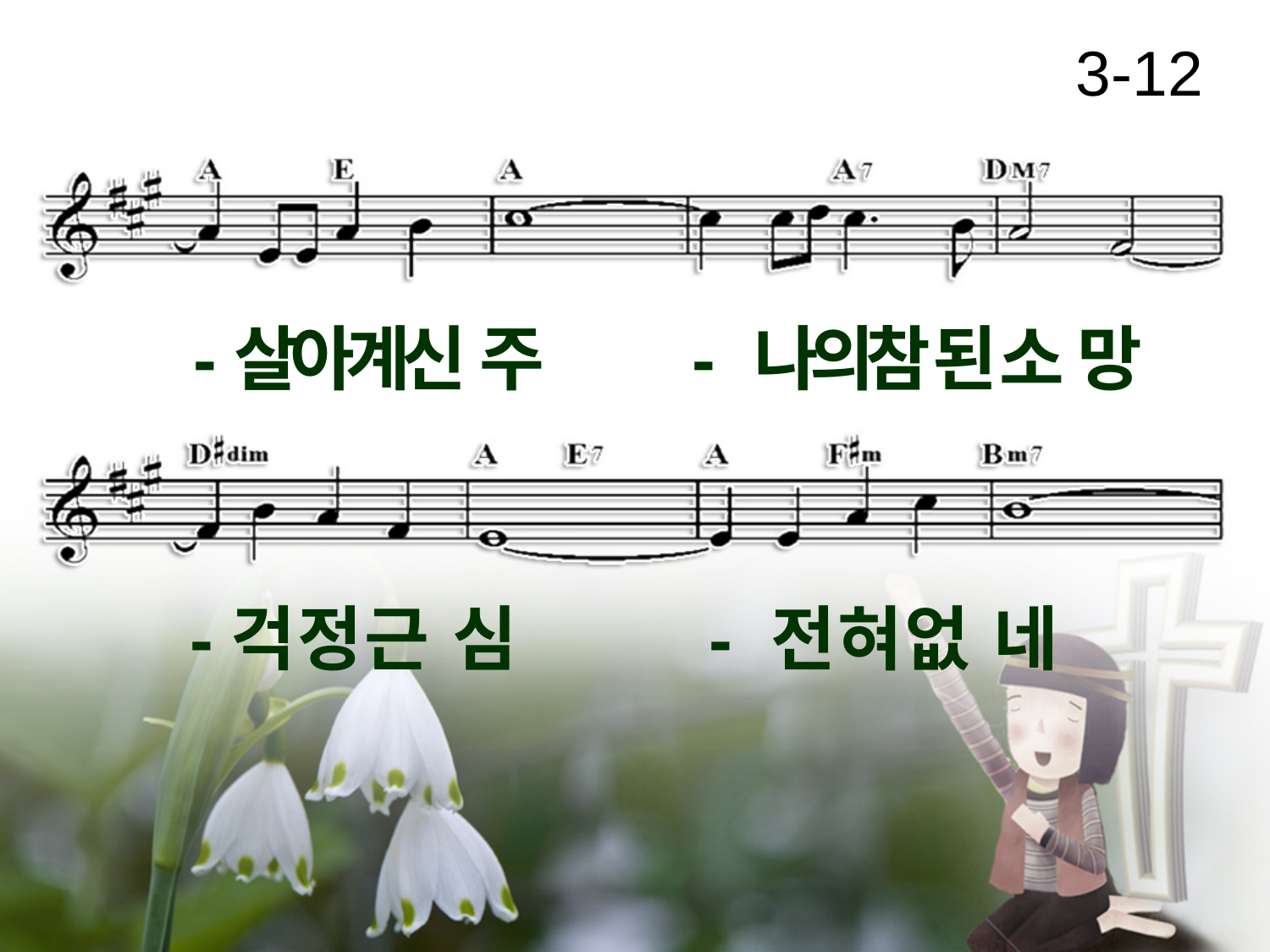

3-12
-살아계신  주            -  나의참 된 소  망
-걱 정 근   심                -  전 혀 없   네